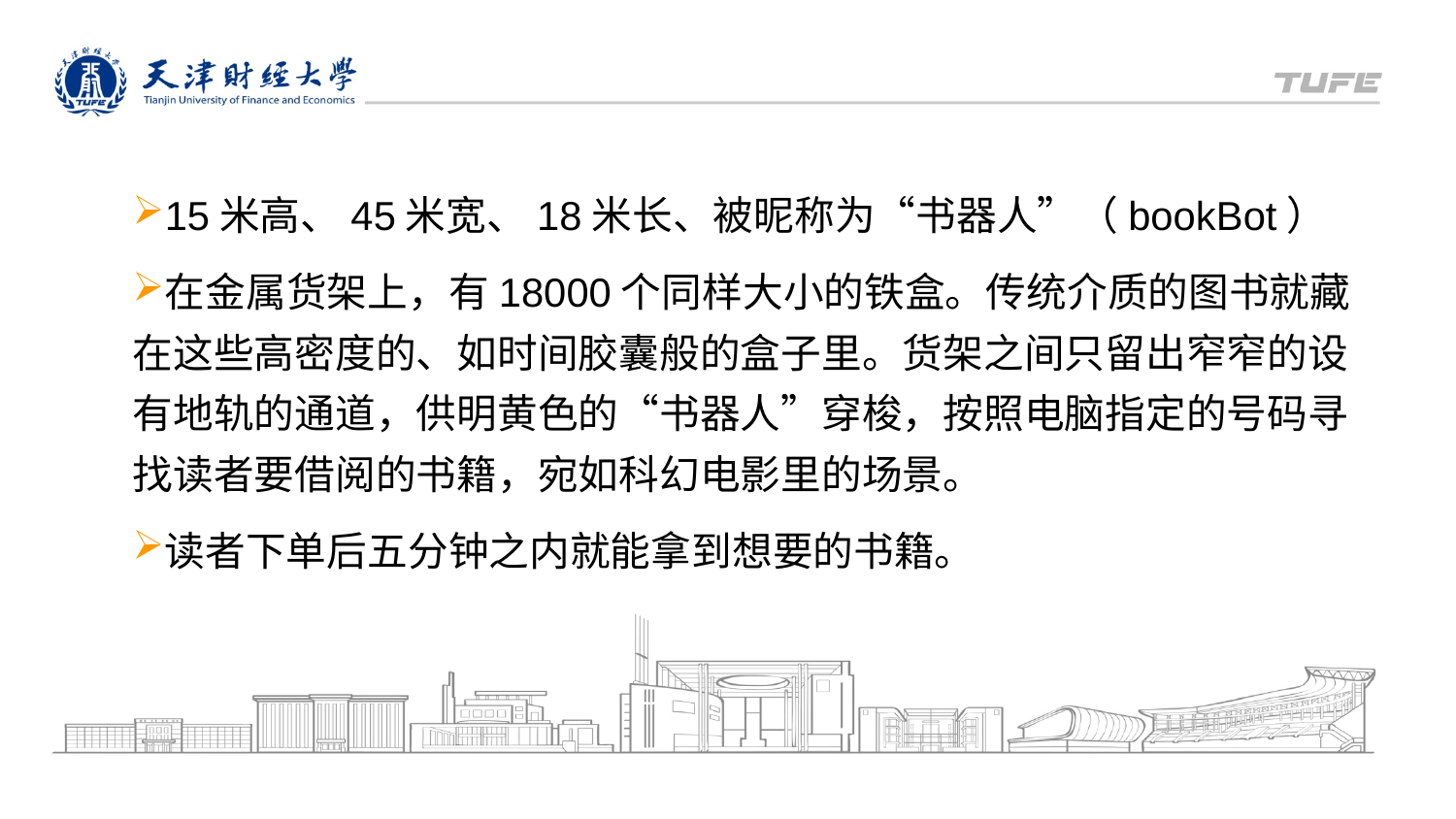

15米高、45米宽、18米长、被昵称为“书器人”（bookBot）
在金属货架上，有18000个同样大小的铁盒。传统介质的图书就藏在这些高密度的、如时间胶囊般的盒子里。货架之间只留出窄窄的设有地轨的通道，供明黄色的“书器人”穿梭，按照电脑指定的号码寻找读者要借阅的书籍，宛如科幻电影里的场景。
读者下单后五分钟之内就能拿到想要的书籍。
天津财经大学XX
XXXX年X月X日